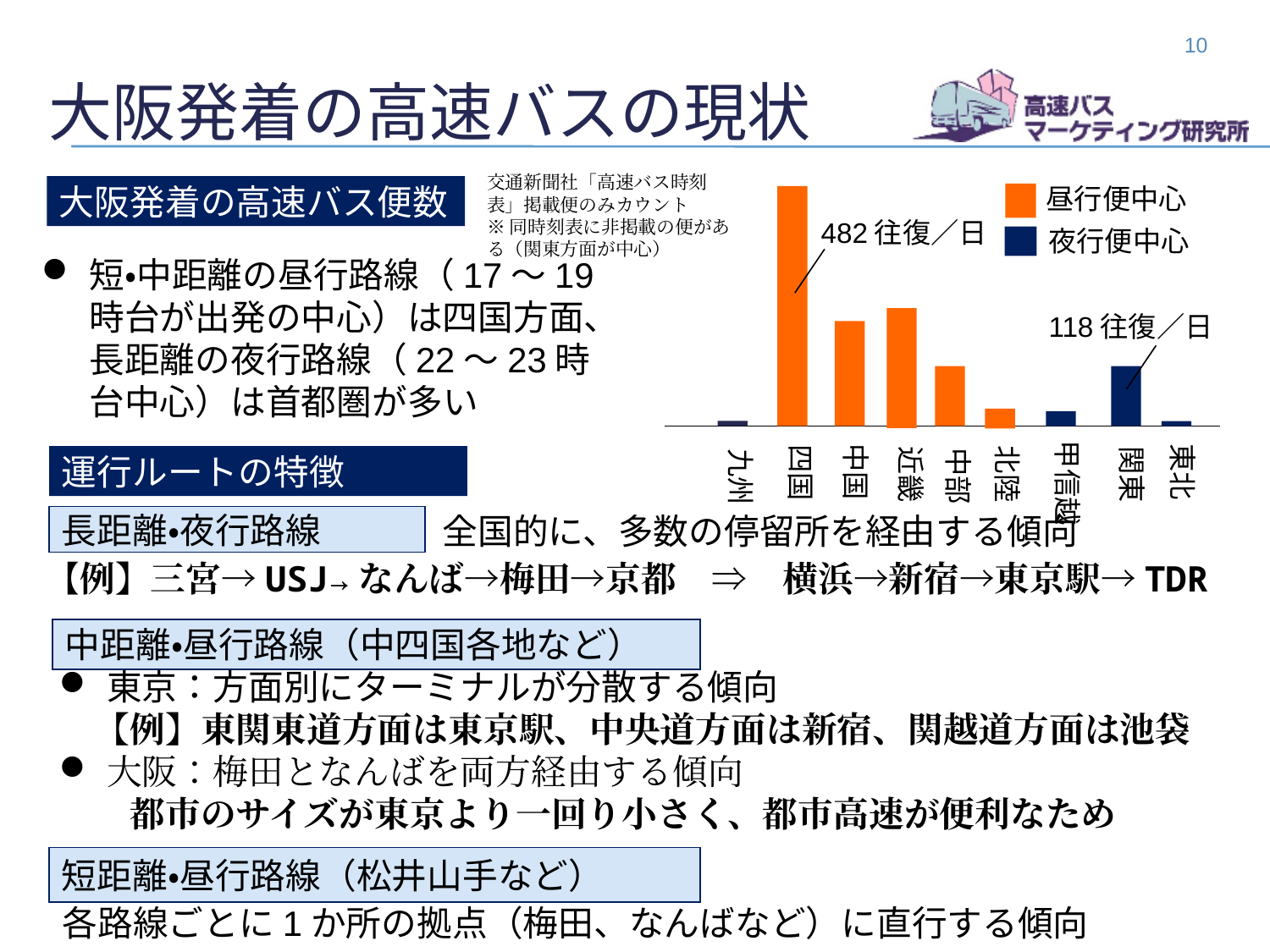

10
# 大阪発着の高速バスの現状
交通新聞社「高速バス時刻表」掲載便のみカウント
※同時刻表に非掲載の便がある（関東方面が中心）
昼行便中心
大阪発着の高速バス便数

482往復／日
夜行便中心

短・中距離の昼行路線（17～19時台が出発の中心）は四国方面、長距離の夜行路線（22～23時台中心）は首都圏が多い
118往復／日

甲信越
中国
東北
四国
北陸
関東
近畿
中部
九州
運行ルートの特徴
全国的に、多数の停留所を経由する傾向
長距離・夜行路線
【例】三宮→USJ→なんば→梅田→京都　⇒　横浜→新宿→東京駅→TDR
中距離・昼行路線（中四国各地など）
東京：方面別にターミナルが分散する傾向
　【例】東関東道方面は東京駅、中央道方面は新宿、関越道方面は池袋
大阪：梅田となんばを両方経由する傾向
　　都市のサイズが東京より一回り小さく、都市高速が便利なため
短距離・昼行路線（松井山手など）
各路線ごとに1か所の拠点（梅田、なんばなど）に直行する傾向